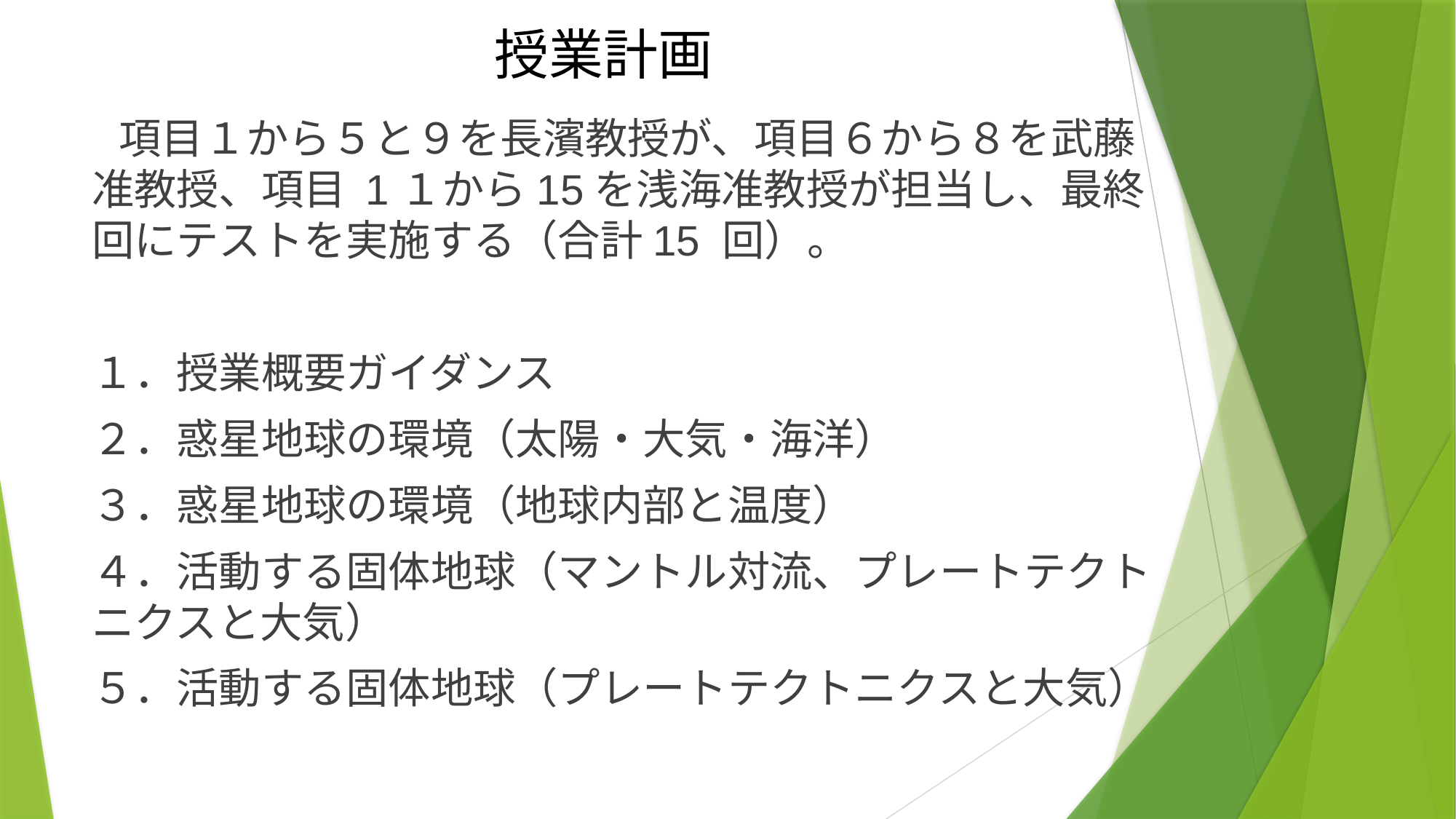

# 授業計画
　項目１から５と９を長濱教授が、項目６から８を武藤准教授、項目 1１から15を浅海准教授が担当し、最終回にテストを実施する（合計15 回）。

１．授業概要ガイダンス
２．惑星地球の環境（太陽・大気・海洋）
３．惑星地球の環境（地球内部と温度）
４．活動する固体地球（マントル対流、プレートテクトニクスと大気）
５．活動する固体地球（プレートテクトニクスと大気）